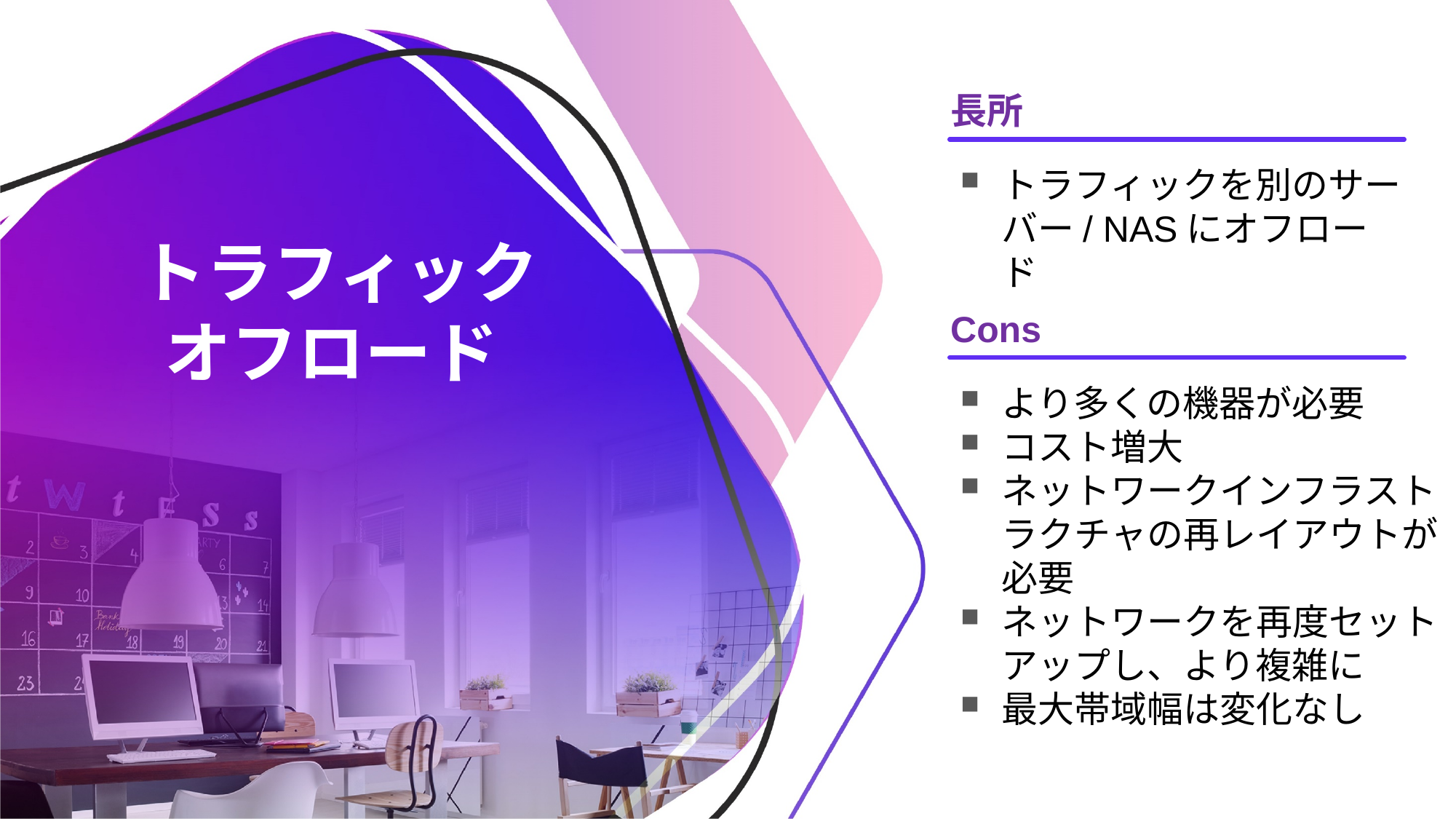

長所
トラフィックを別のサーバー/ NASにオフロード
# トラフィックオフロード
Cons
より多くの機器が必要
コスト増大
ネットワークインフラストラクチャの再レイアウトが必要
ネットワークを再度セットアップし、より複雑に
最大帯域幅は変化なし